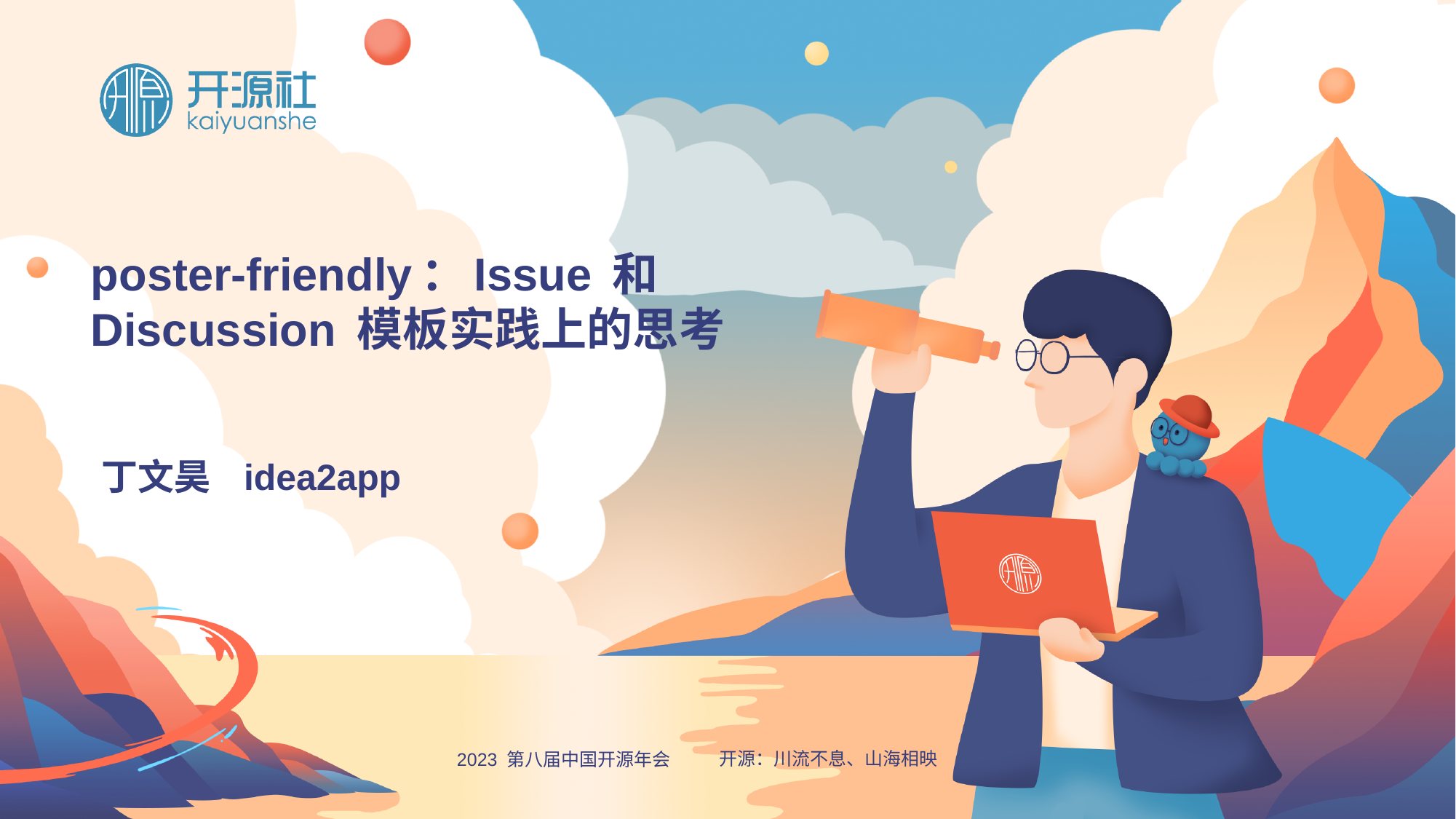

# poster-friendly：Issue 和 Discussion 模板实践上的思考
丁文昊   idea2app